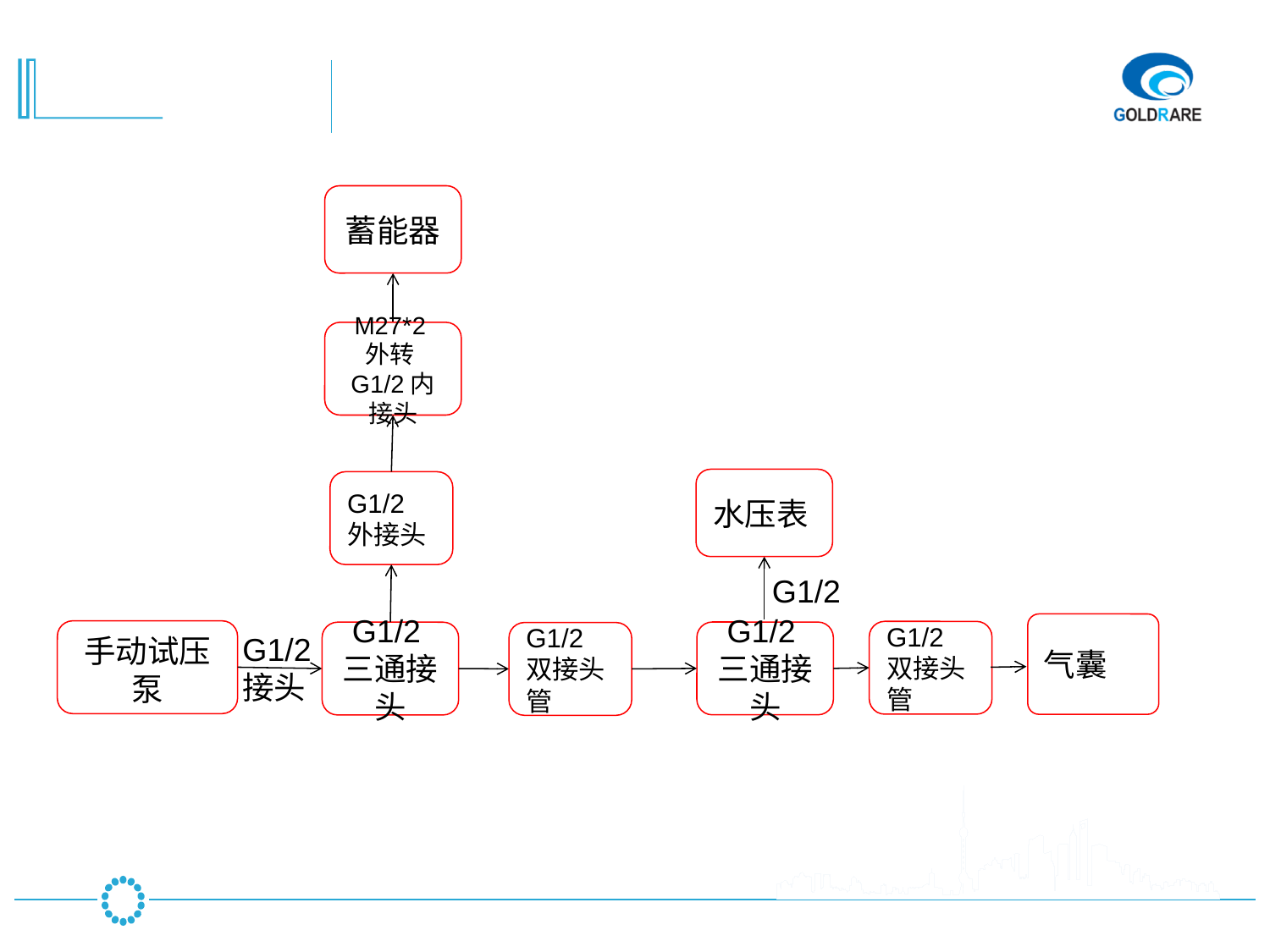

气囊水压试验设备
蓄能器
M27*2外转G1/2内接头
水压表
G1/2外接头
G1/2
气囊
手动试压泵
G1/2双接头管
G1/2三通接头
G1/2三通接头
G1/2双接头管
G1/2
接头